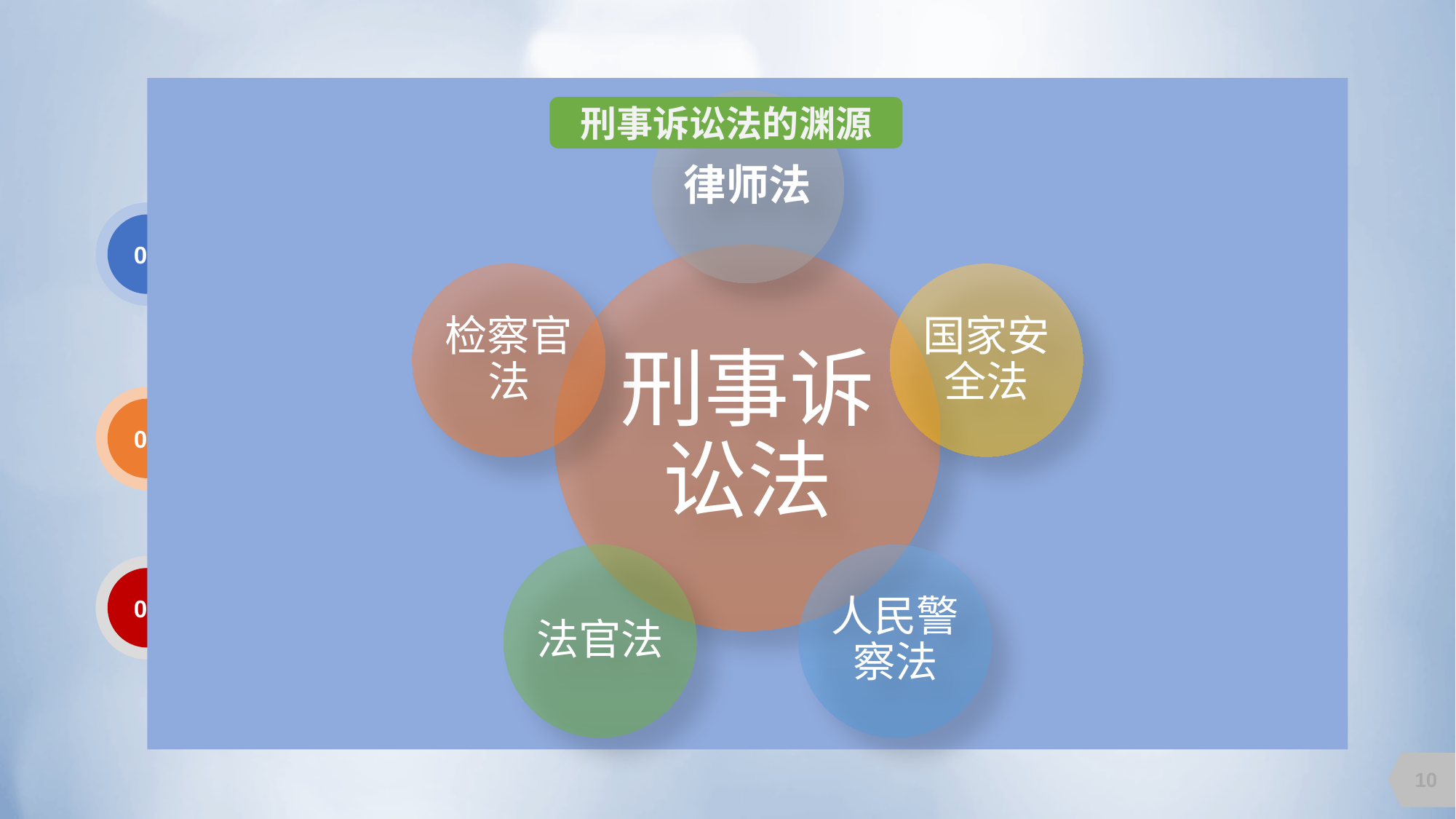

刑事诉讼法
律师法
国家安全法
人民警察法
法官法
检察官法
刑事诉讼法的渊源

01
由全国人大及其常委会制定修改

宪法

法律

02
以《刑事诉讼法》为核心

03
涵盖公检法律各主体
10